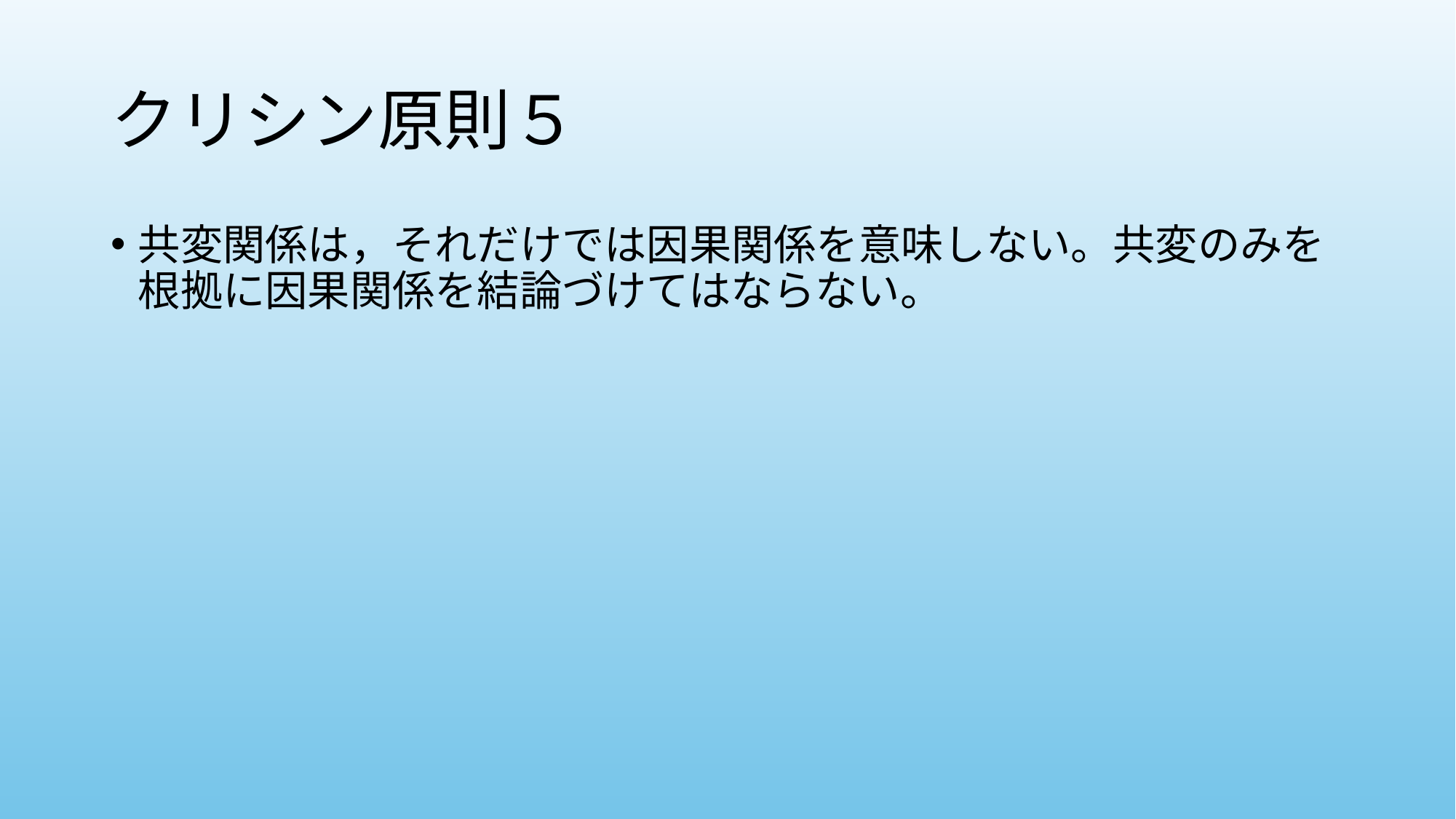

# クリシン原則５
共変関係は，それだけでは因果関係を意味しない。共変のみを根拠に因果関係を結論づけてはならない。